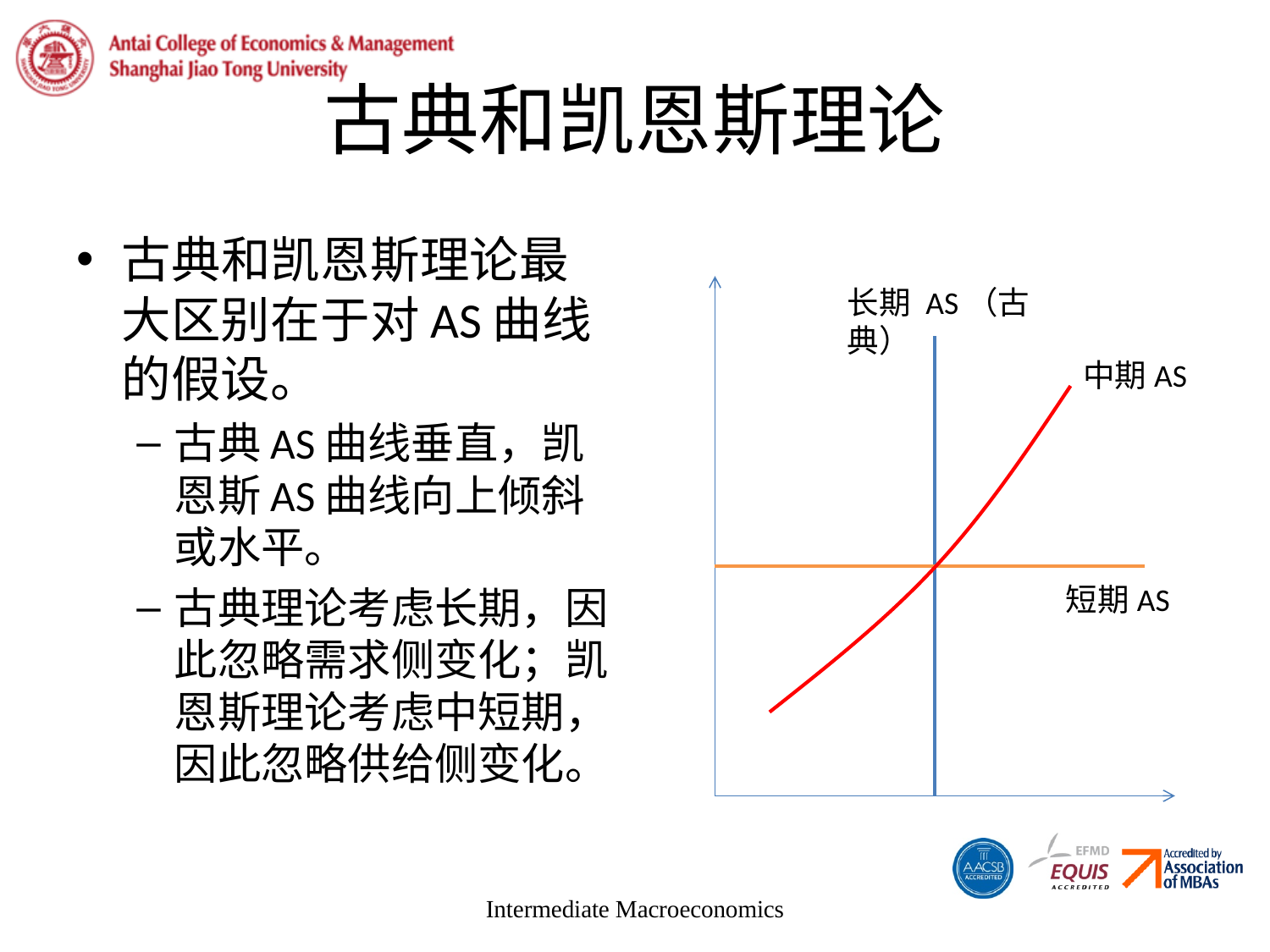

# 古典和凯恩斯理论
古典和凯恩斯理论最大区别在于对AS曲线的假设。
古典AS曲线垂直，凯恩斯AS曲线向上倾斜或水平。
古典理论考虑长期，因此忽略需求侧变化；凯恩斯理论考虑中短期，因此忽略供给侧变化。
长期 AS（古典）
中期AS

短期AS
Intermediate Macroeconomics